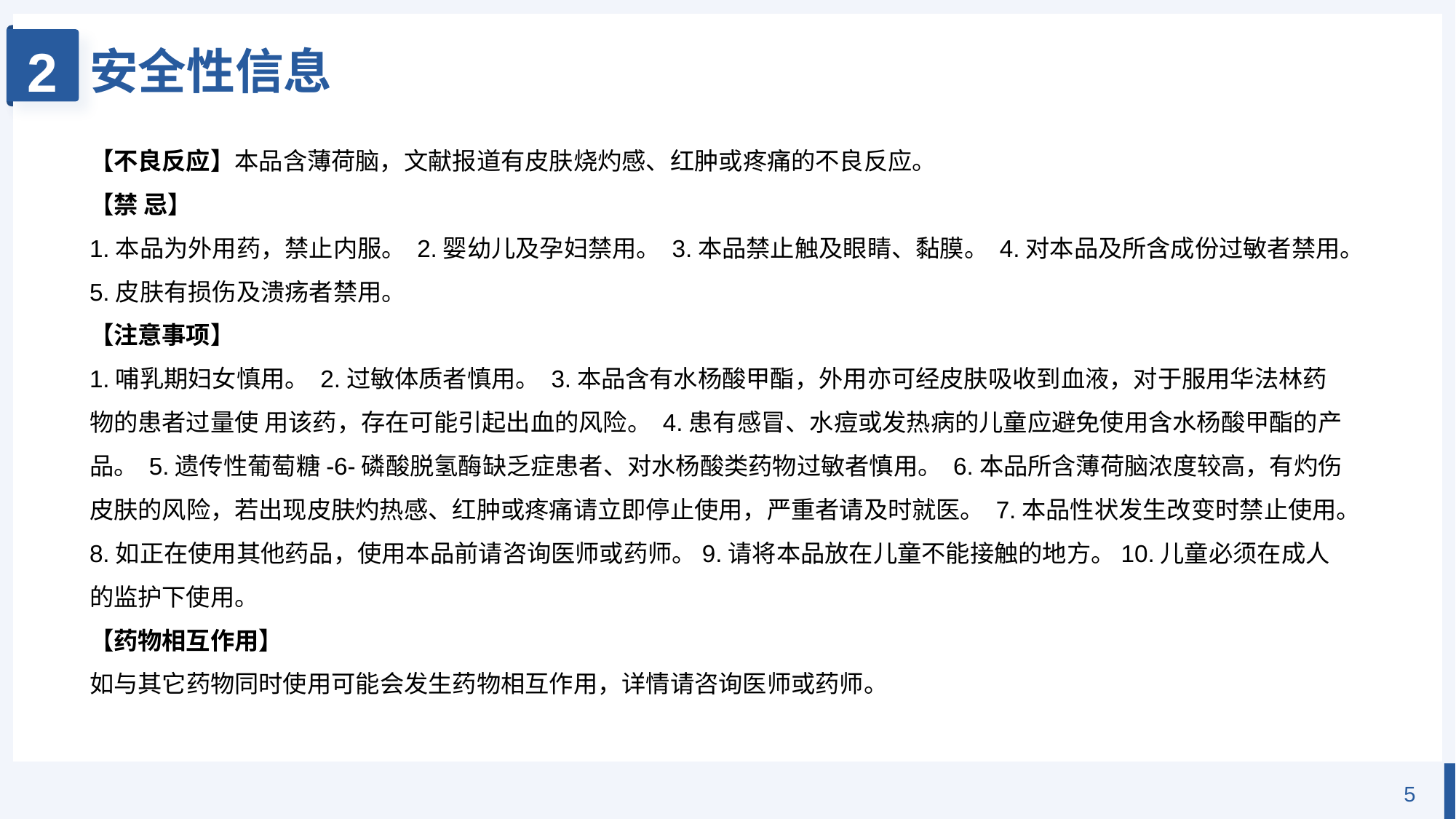

2
安全性信息
【不良反应】本品含薄荷脑，文献报道有皮肤烧灼感、红肿或疼痛的不良反应。
【禁 忌】
1.本品为外用药，禁止内服。 2.婴幼儿及孕妇禁用。 3.本品禁止触及眼睛、黏膜。 4.对本品及所含成份过敏者禁用。5.皮肤有损伤及溃疡者禁用。
【注意事项】
1.哺乳期妇女慎用。 2.过敏体质者慎用。 3.本品含有水杨酸甲酯，外用亦可经皮肤吸收到血液，对于服用华法林药物的患者过量使 用该药，存在可能引起出血的风险。 4.患有感冒、水痘或发热病的儿童应避免使用含水杨酸甲酯的产品。 5.遗传性葡萄糖-6-磷酸脱氢酶缺乏症患者、对水杨酸类药物过敏者慎用。 6.本品所含薄荷脑浓度较高，有灼伤皮肤的风险，若出现皮肤灼热感、红肿或疼痛请立即停止使用，严重者请及时就医。 7.本品性状发生改变时禁止使用。8.如正在使用其他药品，使用本品前请咨询医师或药师。9.请将本品放在儿童不能接触的地方。10.儿童必须在成人的监护下使用。
【药物相互作用】
如与其它药物同时使用可能会发生药物相互作用，详情请咨询医师或药师。